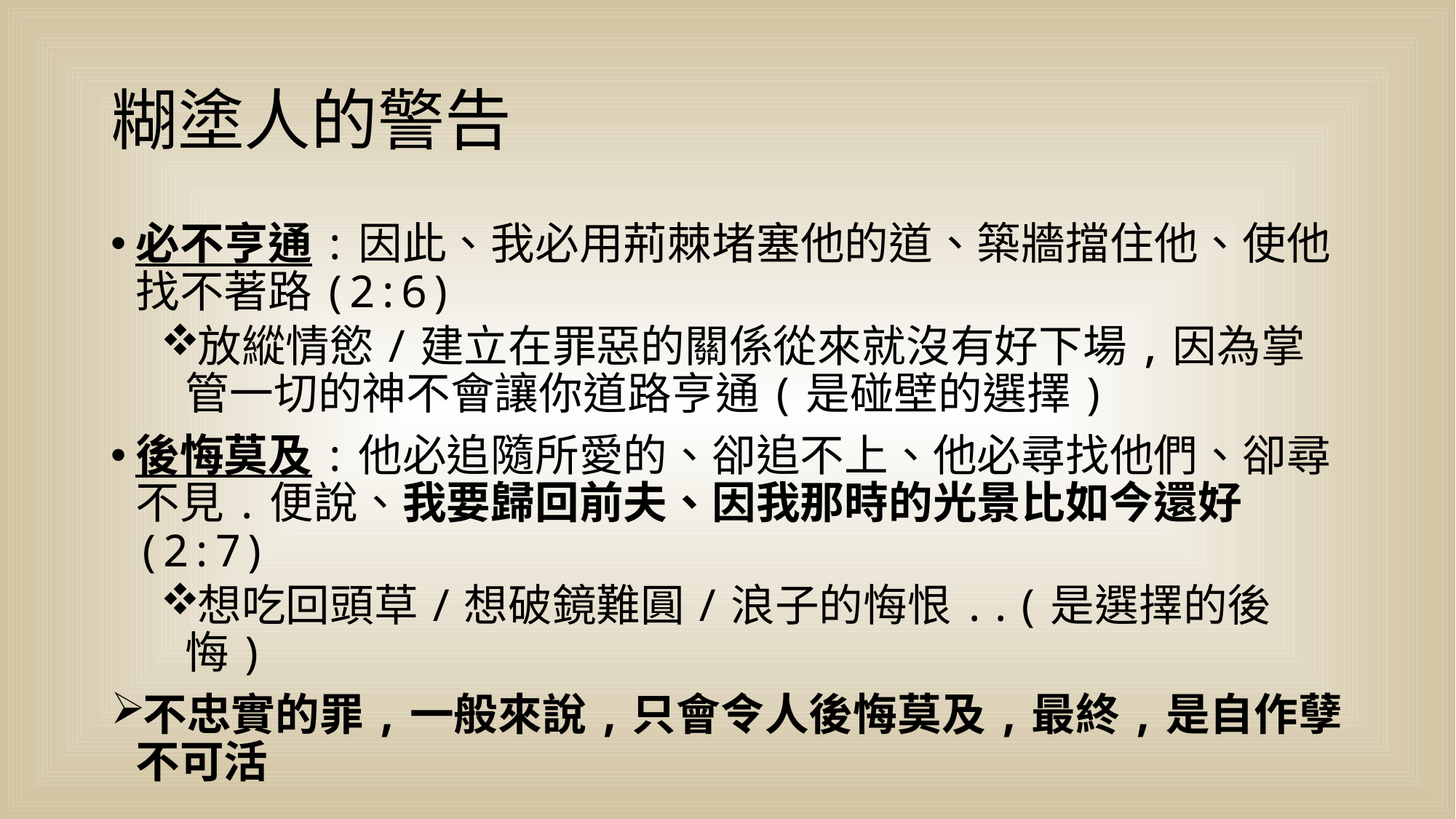

# 糊塗人的警告
必不亨通:因此、我必用荊棘堵塞他的道、築牆擋住他、使他找不著路(2:6)
放縱情慾/建立在罪惡的關係從來就沒有好下場,因為掌管一切的神不會讓你道路亨通(是碰壁的選擇)
後悔莫及:他必追隨所愛的、卻追不上、他必尋找他們、卻尋不見.便說、我要歸回前夫、因我那時的光景比如今還好(2:7)
想吃回頭草/想破鏡難圓/浪子的悔恨..(是選擇的後悔)
不忠實的罪,一般來說,只會令人後悔莫及,最終,是自作孽不可活